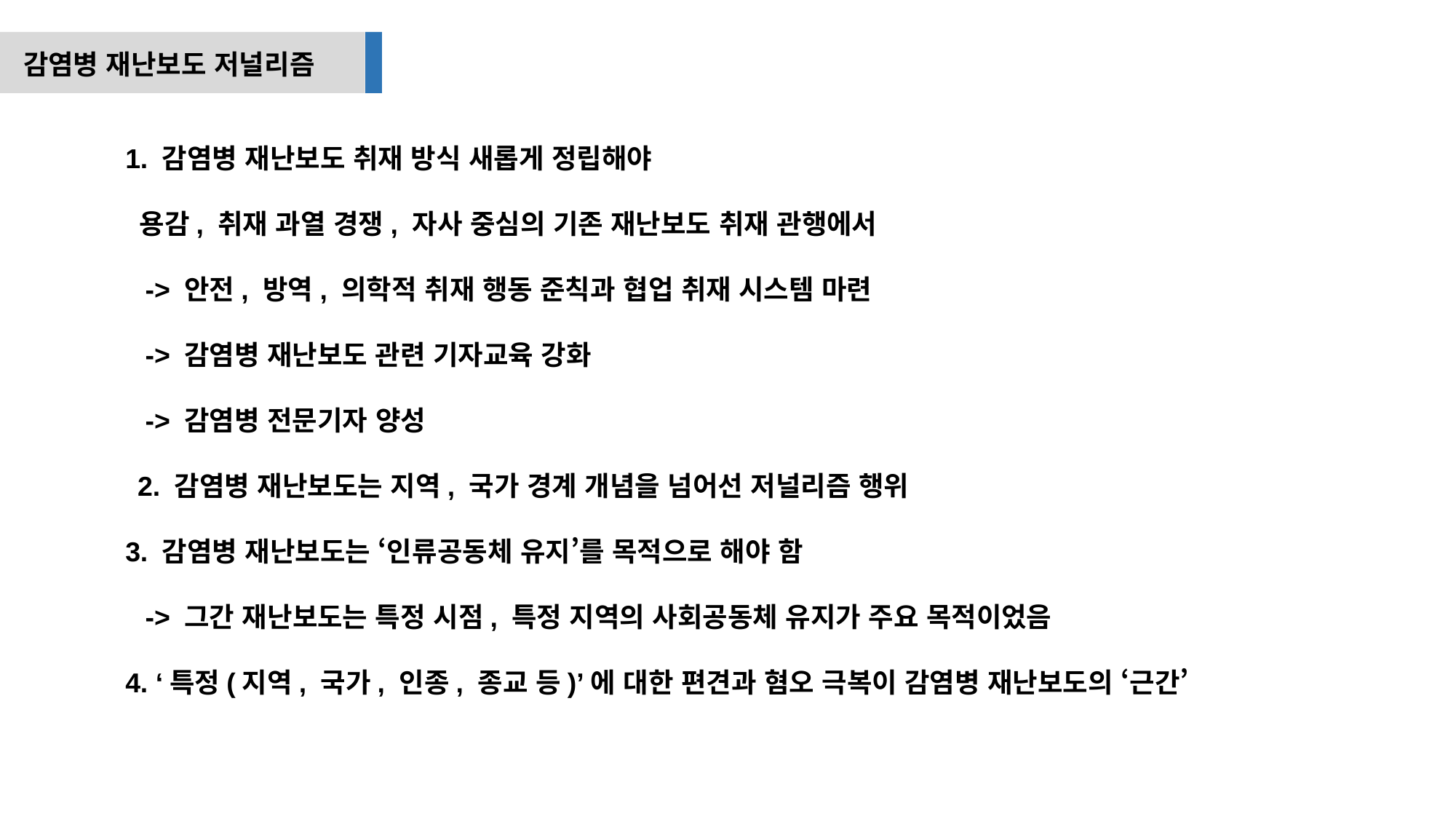

감염병 재난보도 저널리즘
     1. 감염병 재난보도 취재 방식 새롭게 정립해야
      용감, 취재 과열 경쟁, 자사 중심의 기존 재난보도 취재 관행에서
  -> 안전, 방역, 의학적 취재 행동 준칙과 협업 취재 시스템 마련
  -> 감염병 재난보도 관련 기자교육 강화
  -> 감염병 전문기자 양성
 2. 감염병 재난보도는 지역, 국가 경계 개념을 넘어선 저널리즘 행위
     3. 감염병 재난보도는 ‘인류공동체 유지’를 목적으로 해야 함
  -> 그간 재난보도는 특정 시점, 특정 지역의 사회공동체 유지가 주요 목적이었음
     4. ‘특정(지역, 국가, 인종, 종교 등)’에 대한 편견과 혐오 극복이 감염병 재난보도의 ‘근간’